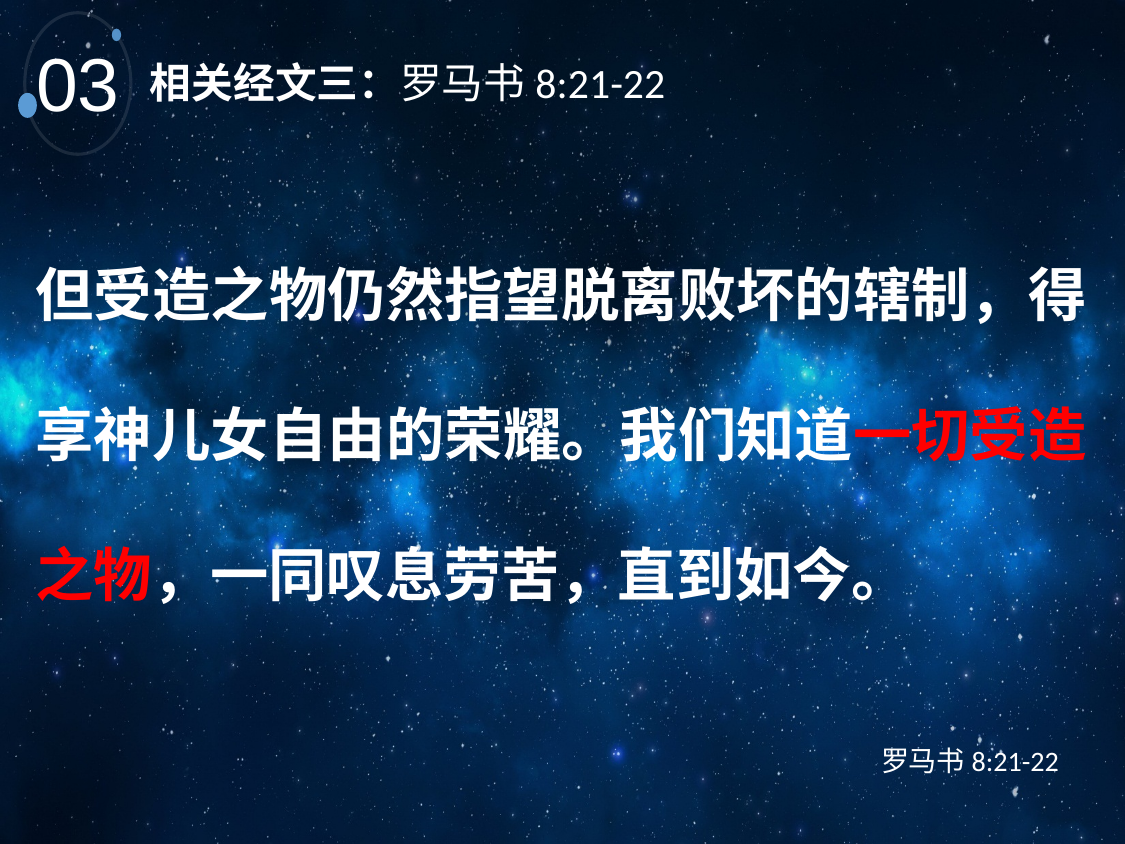

03
相关经文三：罗马书8:21-22

但受造之物仍然指望脱离败坏的辖制，得享神儿女自由的荣耀。我们知道一切受造之物，一同叹息劳苦，直到如今。
罗马书8:21-22